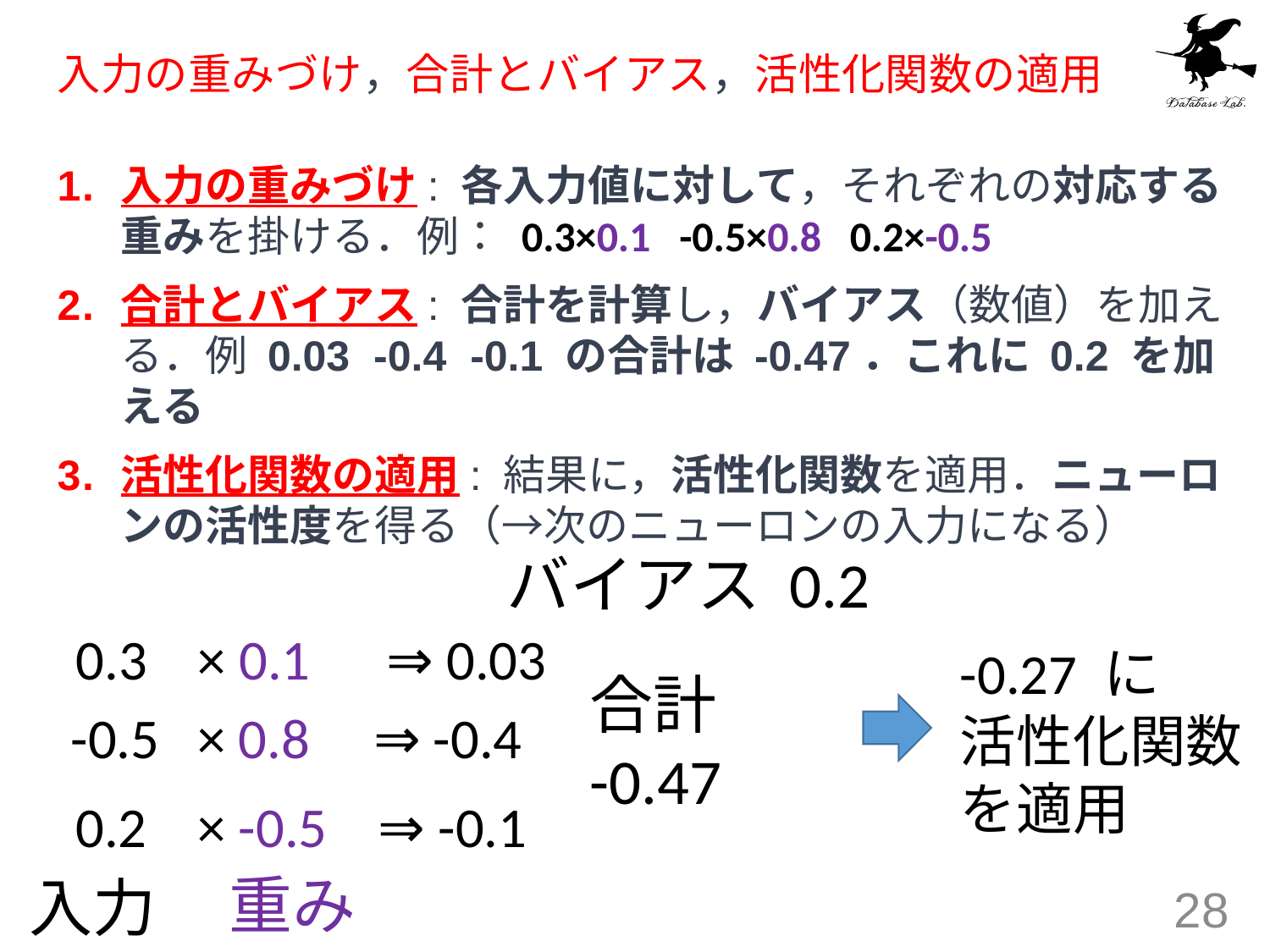

# 入力の重みづけ，合計とバイアス，活性化関数の適用
入力の重みづけ: 各入力値に対して，それぞれの対応する重みを掛ける．例： 0.3×0.1   -0.5×0.8   0.2×-0.5
合計とバイアス: 合計を計算し，バイアス（数値）を加える．例 0.03  -0.4  -0.1 の合計は -0.47．これに 0.2 を加える
活性化関数の適用: 結果に，活性化関数を適用．ニューロンの活性度を得る（→次のニューロンの入力になる）

バイアス 0.2
0.3    × 0.1      ⇒ 0.03
-0.27 に
活性化関数
を適用
合計
-0.47

-0.5   × 0.8     ⇒ -0.4
0.2    × -0.5    ⇒ -0.1
重み
入力
28